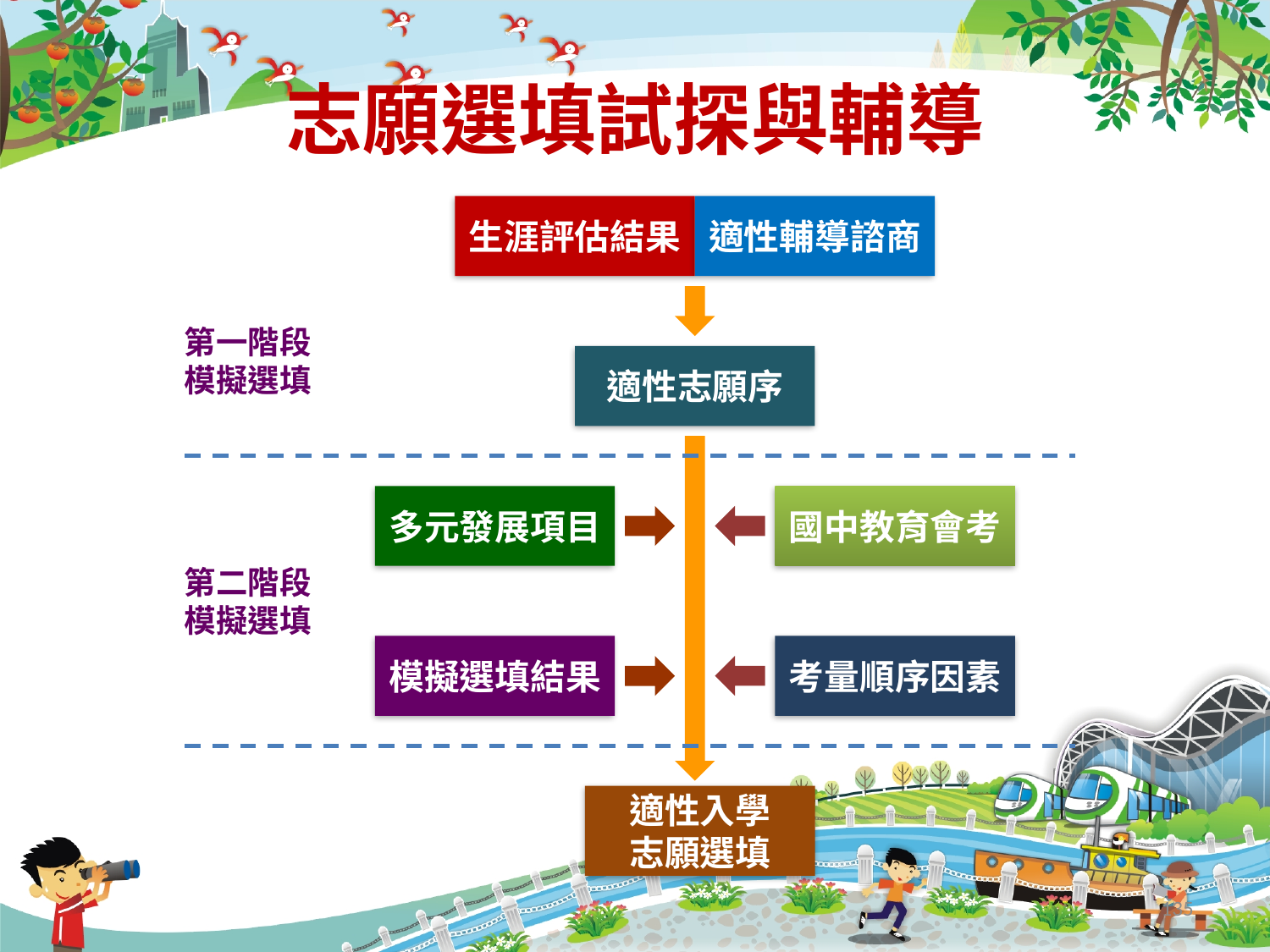

# 志願選填試探與輔導
生涯評估結果
適性輔導諮商

第一階段
模擬選填
適性志願序

國中教育會考
多元發展項目

第二階段
模擬選填
模擬選填結果
考量順序因素

適性入學
志願選填
135